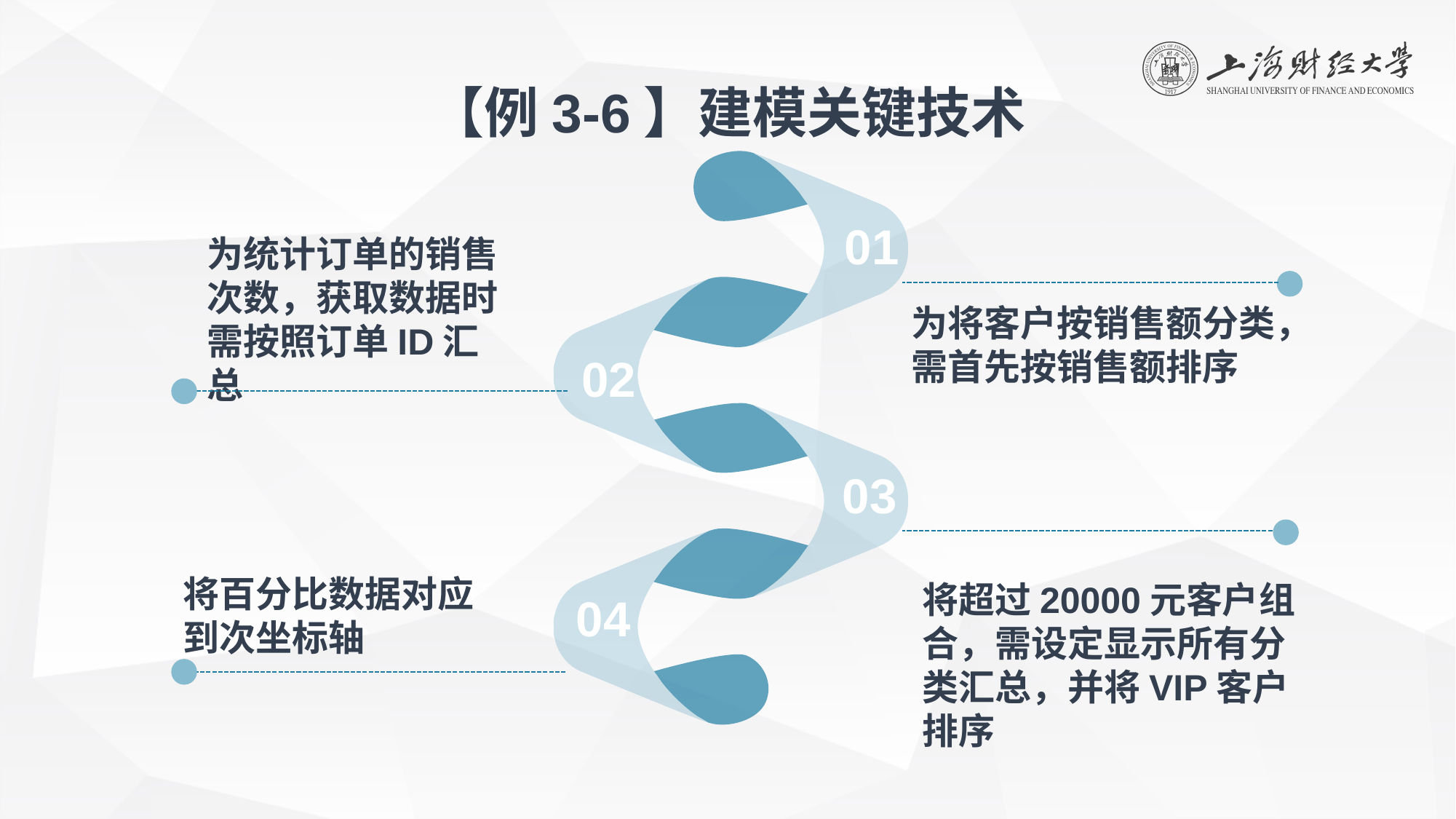

【例3-6】建模关键技术

01
为统计订单的销售次数，获取数据时需按照订单ID汇总

为将客户按销售额分类，需首先按销售额排序
02

03

将百分比数据对应到次坐标轴
将超过20000元客户组合，需设定显示所有分类汇总，并将VIP客户排序
04